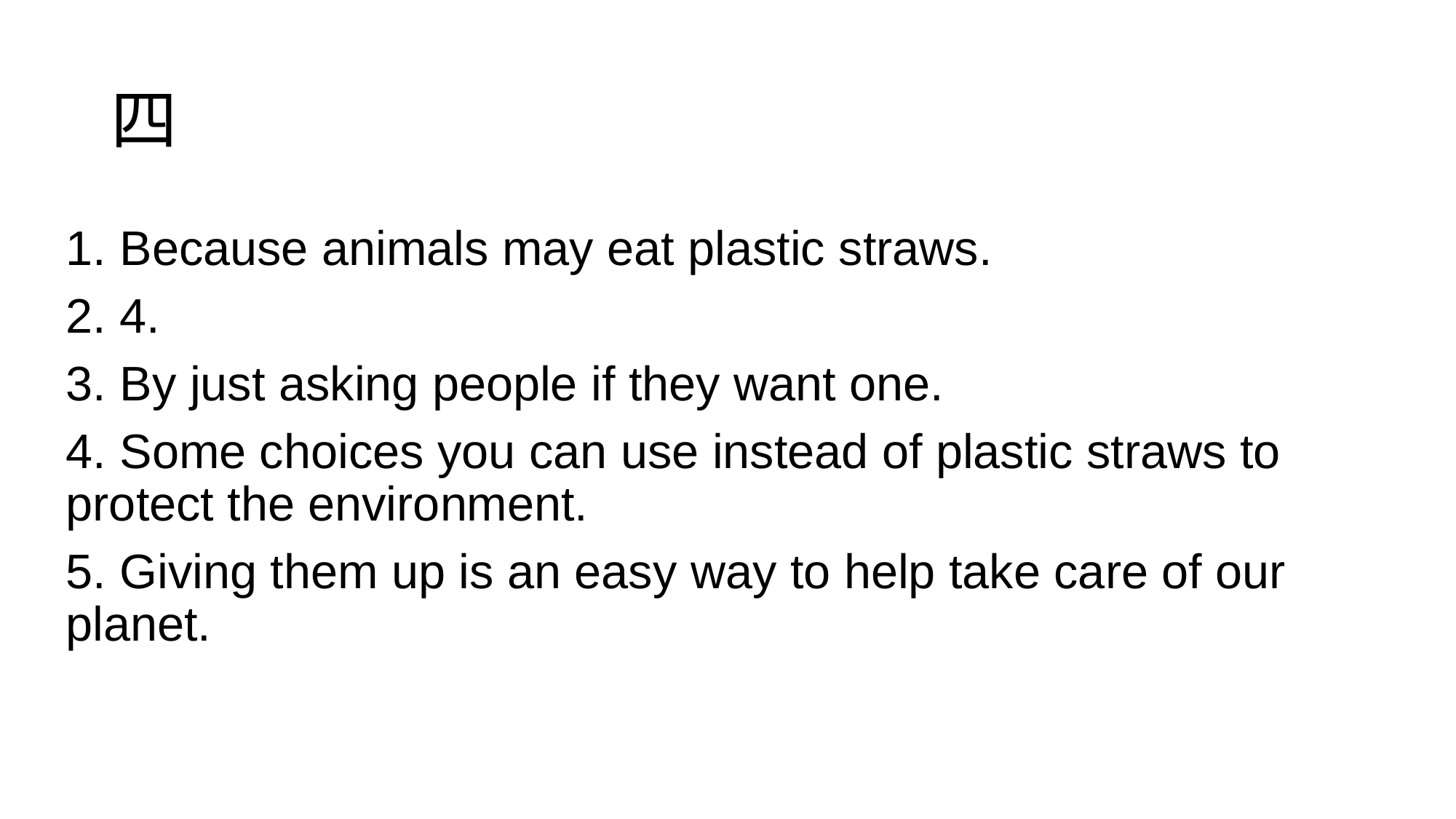

# 四
1. Because animals may eat plastic straws.
2. 4.
3. By just asking people if they want one.
4. Some choices you can use instead of plastic straws to protect the environment.
5. Giving them up is an easy way to help take care of our planet.